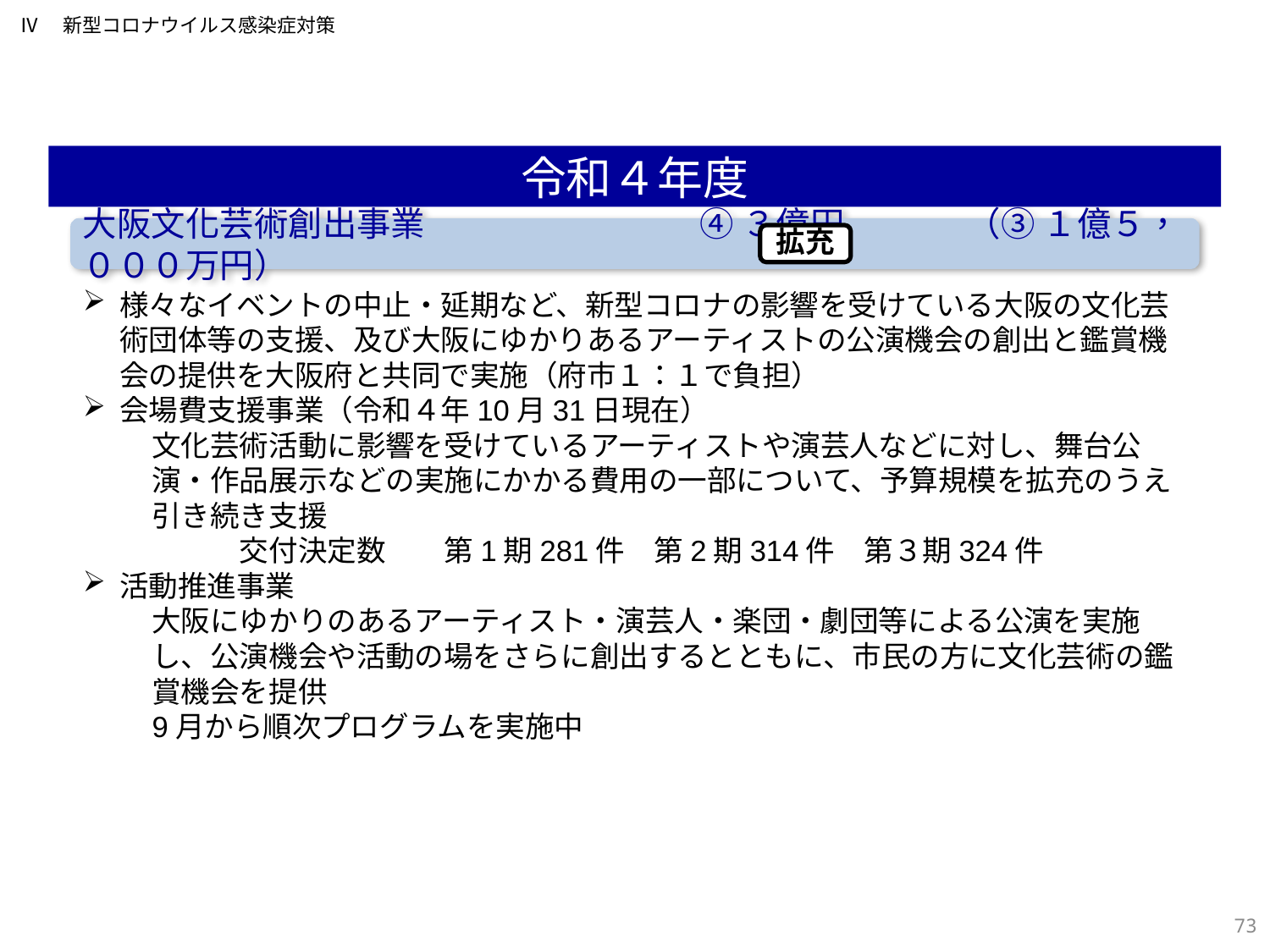

Ⅳ　新型コロナウイルス感染症対策
令和４年度
大阪文化芸術創出事業　　　　　　　　④ ３億円　       　（③ １億５，０００万円）
拡充

様々なイベントの中止・延期など、新型コロナの影響を受けている大阪の文化芸術団体等の支援、及び大阪にゆかりあるアーティストの公演機会の創出と鑑賞機会の提供を大阪府と共同で実施（府市１：１で負担）
会場費支援事業（令和４年10月31日現在）
文化芸術活動に影響を受けているアーティストや演芸人などに対し、舞台公演・作品展示などの実施にかかる費用の一部について、予算規模を拡充のうえ引き続き支援
　　　交付決定数　　第1期281件　第2期314件　第３期324件
活動推進事業
大阪にゆかりのあるアーティスト・演芸人・楽団・劇団等による公演を実施し、公演機会や活動の場をさらに創出するとともに、市民の方に文化芸術の鑑賞機会を提供
9月から順次プログラムを実施中
73